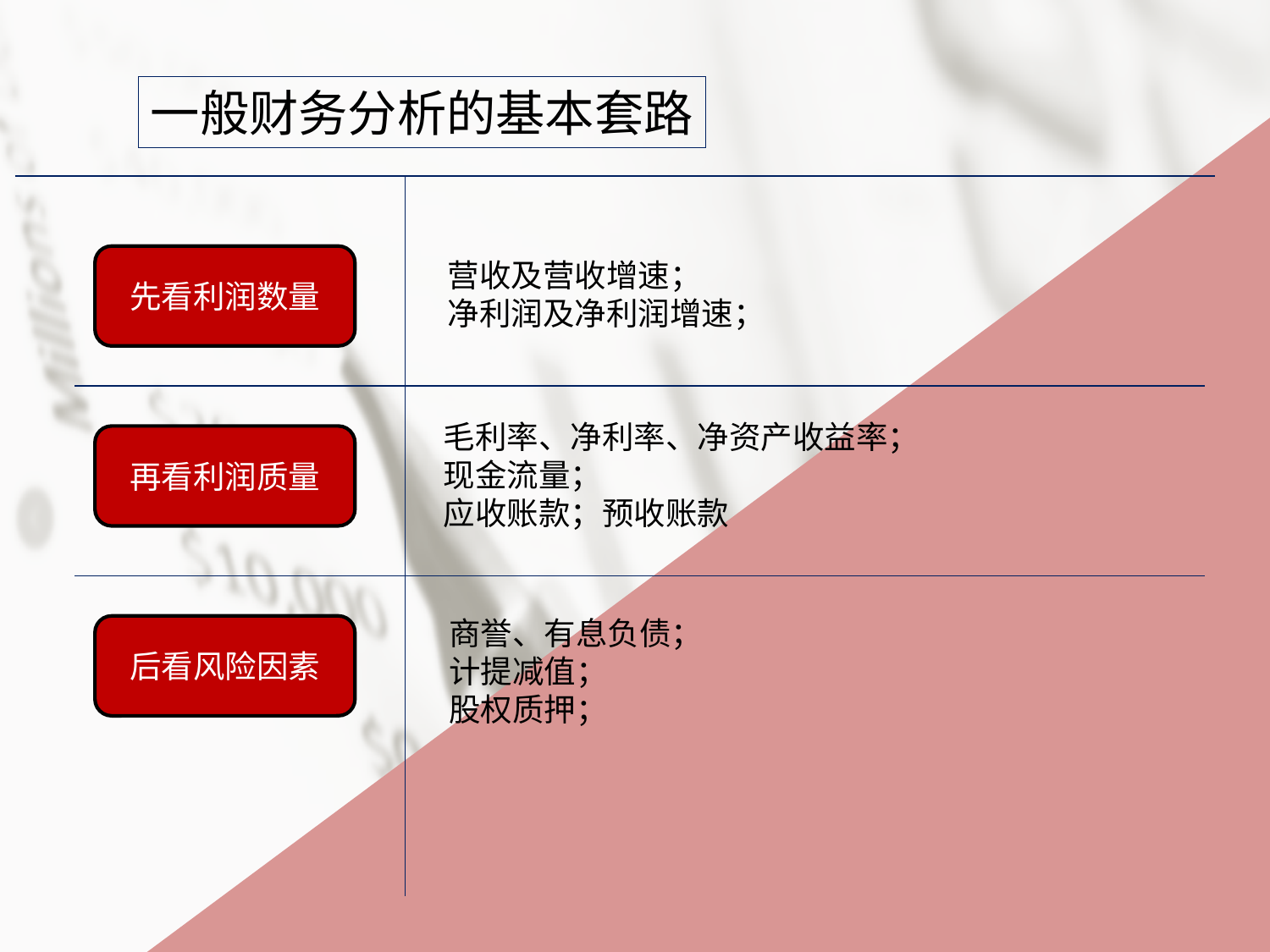

一般财务分析的基本套路
先看利润数量
营收及营收增速；
净利润及净利润增速；

毛利率、净利率、净资产收益率；
现金流量；
应收账款；预收账款

再看利润质量
商誉、有息负债；
计提减值；
股权质押；
后看风险因素